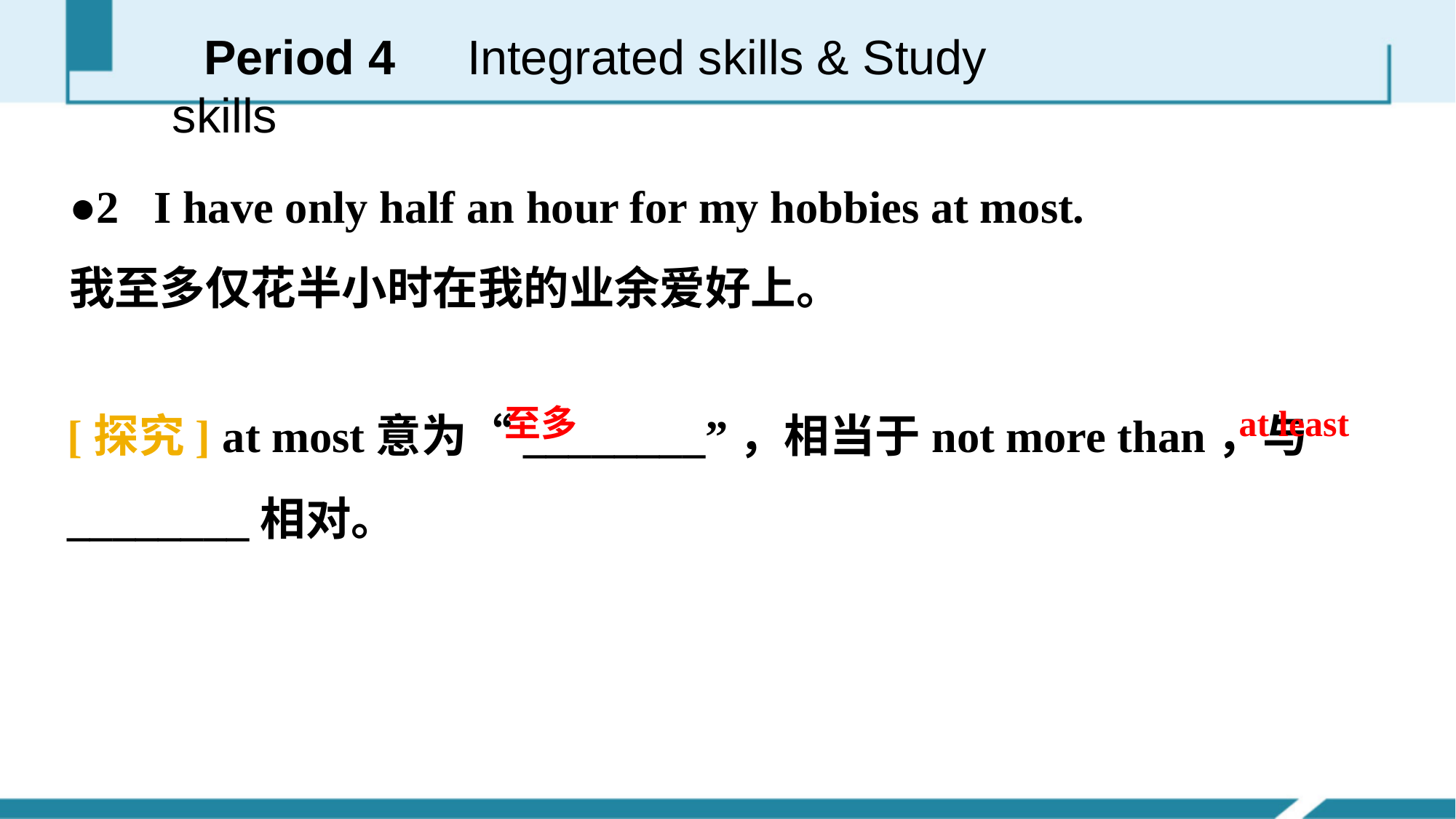

Period 4　Integrated skills & Study skills
●2   I have only half an hour for my hobbies at most.
我至多仅花半小时在我的业余爱好上。
[探究] at most意为“________”，相当于not more than，与________相对。
at least
至多